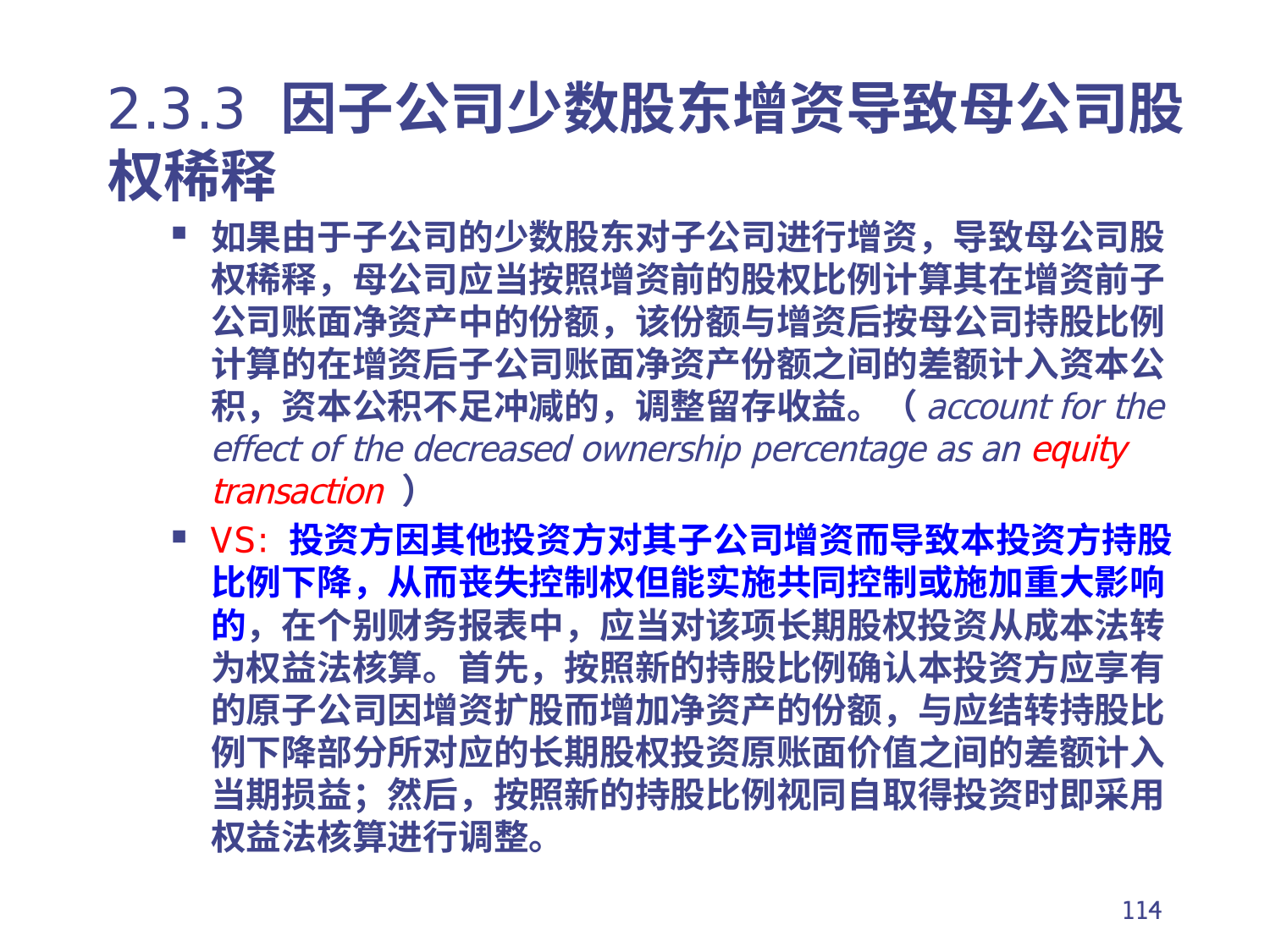

2.3.3 因子公司少数股东增资导致母公司股权稀释
如果由于子公司的少数股东对子公司进行增资，导致母公司股权稀释，母公司应当按照增资前的股权比例计算其在增资前子公司账面净资产中的份额，该份额与增资后按母公司持股比例计算的在增资后子公司账面净资产份额之间的差额计入资本公积，资本公积不足冲减的，调整留存收益。（account for the effect of the decreased ownership percentage as an equity transaction ）
VS: 投资方因其他投资方对其子公司增资而导致本投资方持股比例下降，从而丧失控制权但能实施共同控制或施加重大影响的，在个别财务报表中，应当对该项长期股权投资从成本法转为权益法核算。首先，按照新的持股比例确认本投资方应享有的原子公司因增资扩股而增加净资产的份额，与应结转持股比例下降部分所对应的长期股权投资原账面价值之间的差额计入当期损益；然后，按照新的持股比例视同自取得投资时即采用权益法核算进行调整。

114